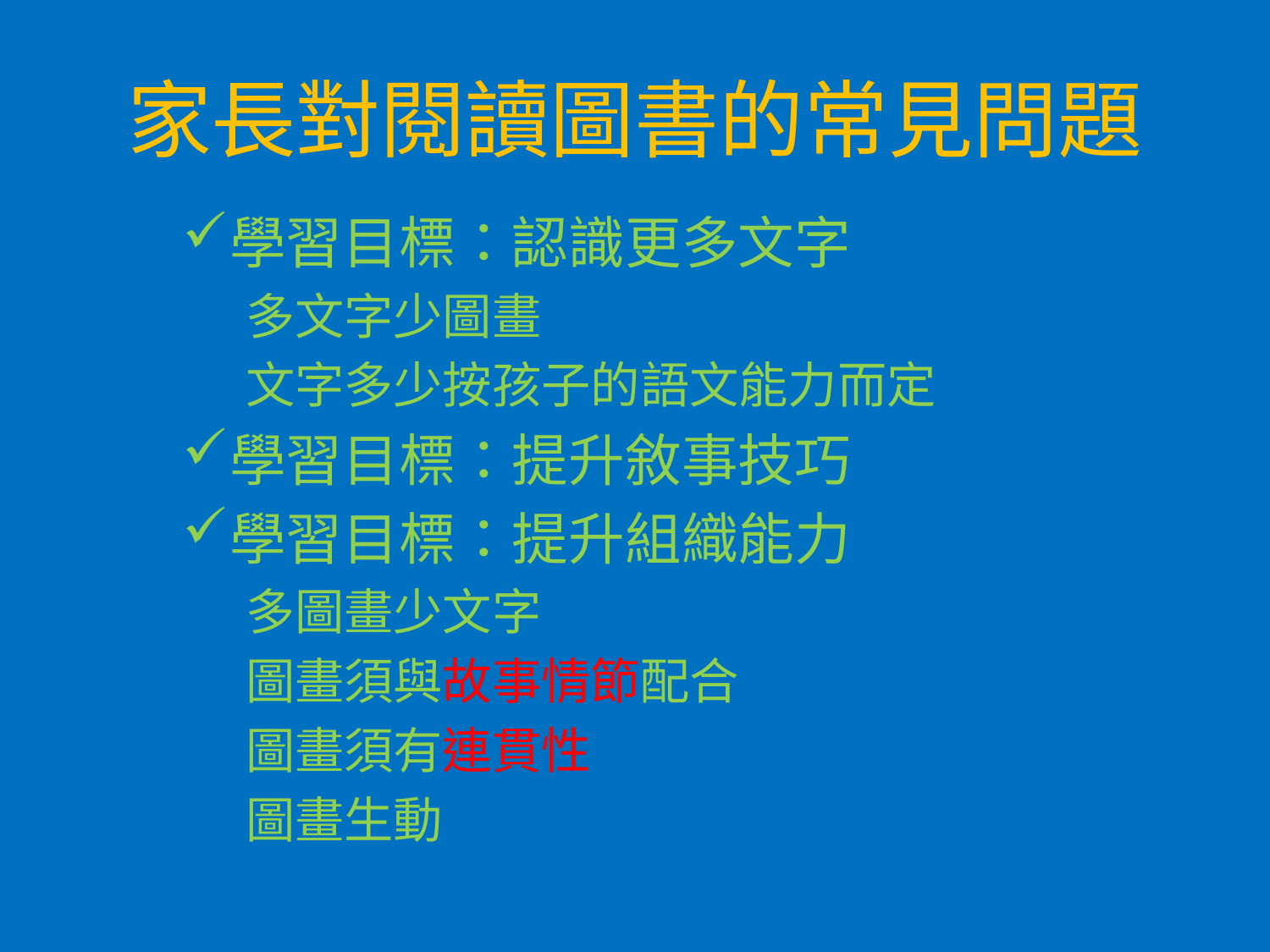

# 家長對閱讀圖書的常見問題
學習目標：認識更多文字
多文字少圖畫
文字多少按孩子的語文能力而定
學習目標：提升敘事技巧
學習目標：提升組織能力
多圖畫少文字
圖畫須與故事情節配合
圖畫須有連貫性
圖畫生動